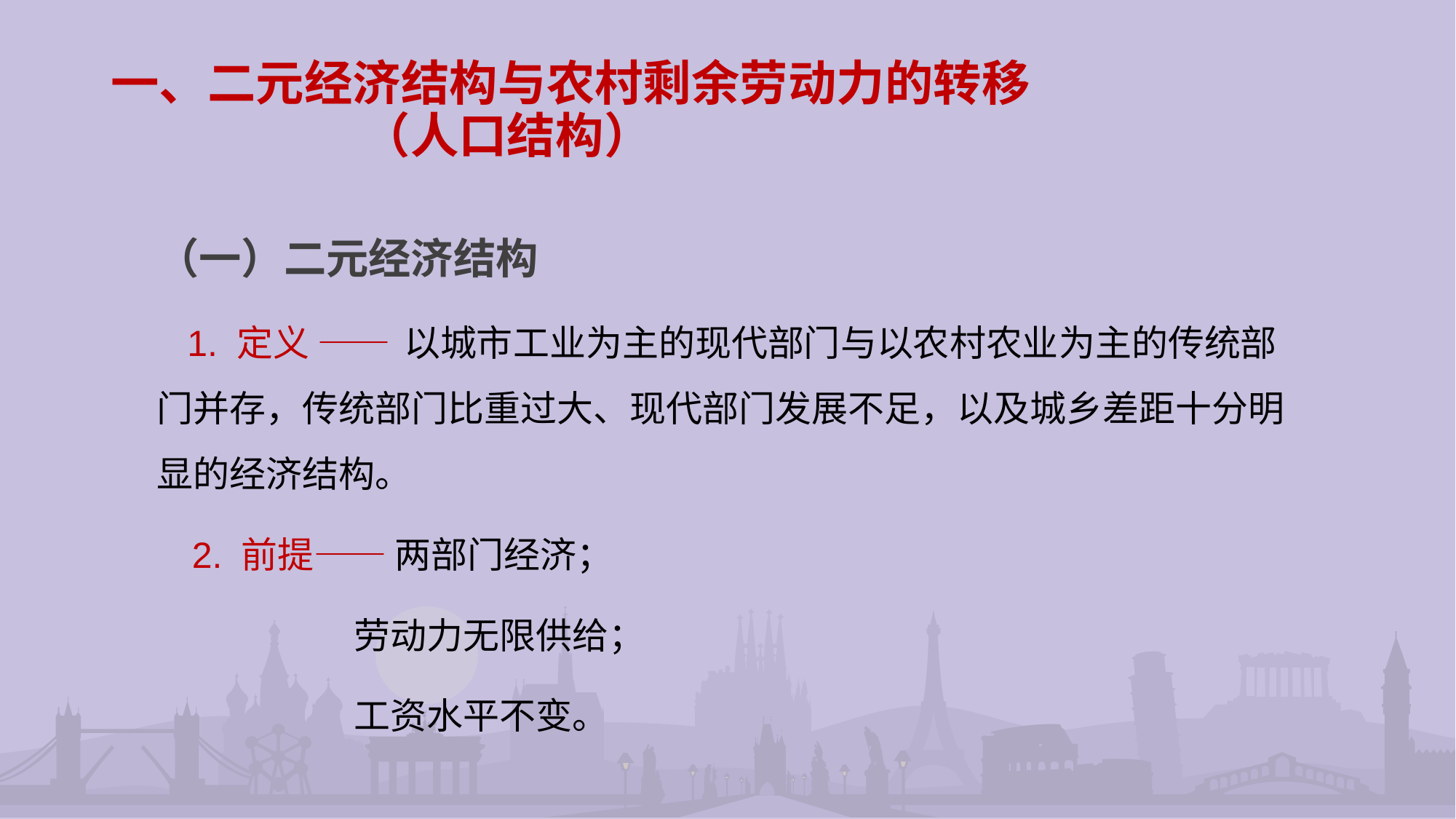

# 一、二元经济结构与农村剩余劳动力的转移 （人口结构）
（一）二元经济结构
   1. 定义 ——  以城市工业为主的现代部门与以农村农业为主的传统部门并存，传统部门比重过大、现代部门发展不足，以及城乡差距十分明显的经济结构。
    2. 前提—— 两部门经济；
                       劳动力无限供给；
                       工资水平不变。